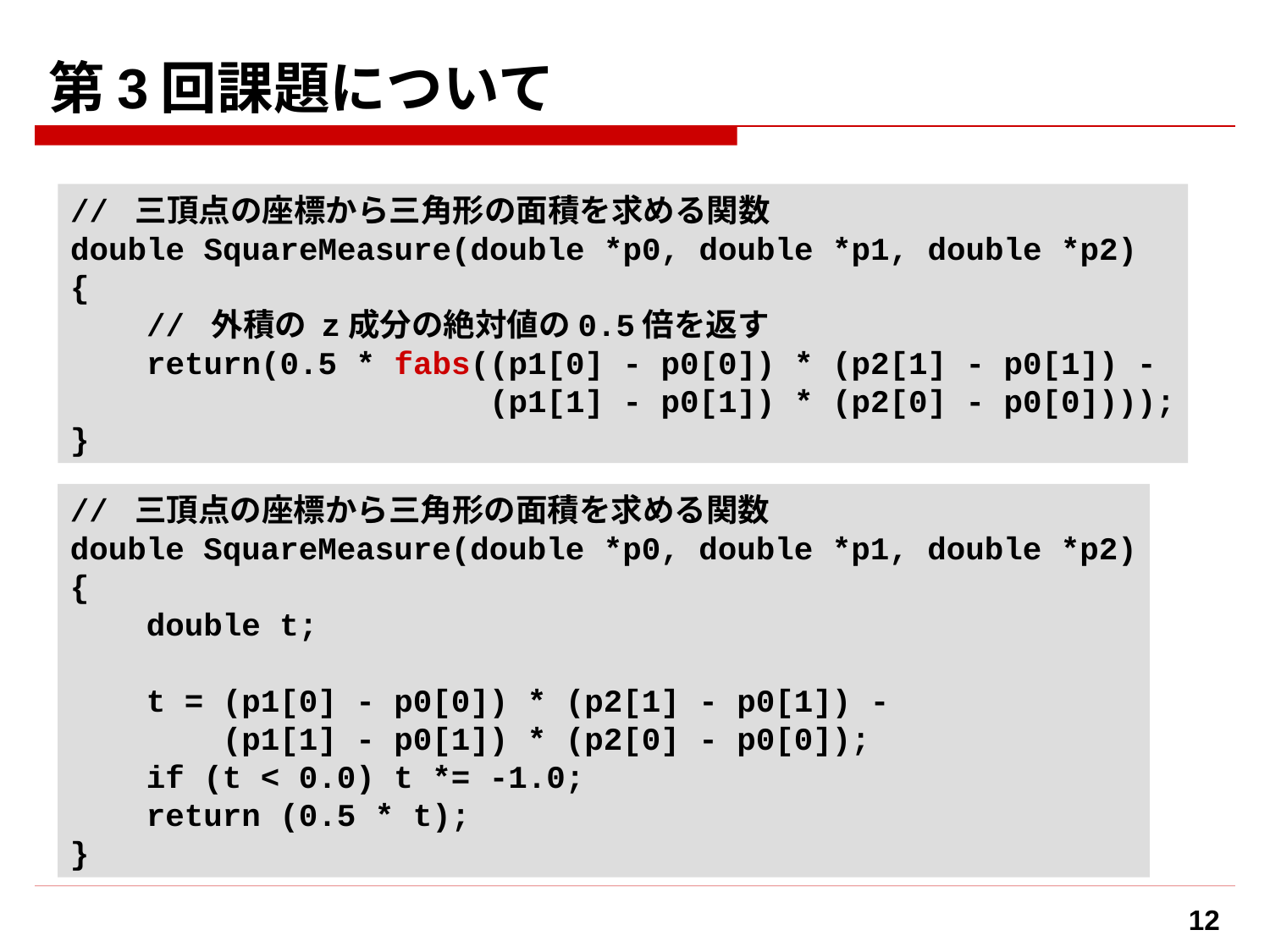

# 第3回課題について
// 三頂点の座標から三角形の面積を求める関数
double SquareMeasure(double *p0, double *p1, double *p2)
{
    // 外積の z成分の絶対値の0.5倍を返す
    return(0.5 * fabs((p1[0] - p0[0]) * (p2[1] - p0[1]) -
                      (p1[1] - p0[1]) * (p2[0] - p0[0])));
}
// 三頂点の座標から三角形の面積を求める関数
double SquareMeasure(double *p0, double *p1, double *p2)
{
    double t;

    t = (p1[0] - p0[0]) * (p2[1] - p0[1]) -
        (p1[1] - p0[1]) * (p2[0] - p0[0]);
    if (t < 0.0) t *= -1.0;
    return (0.5 * t);
}
12